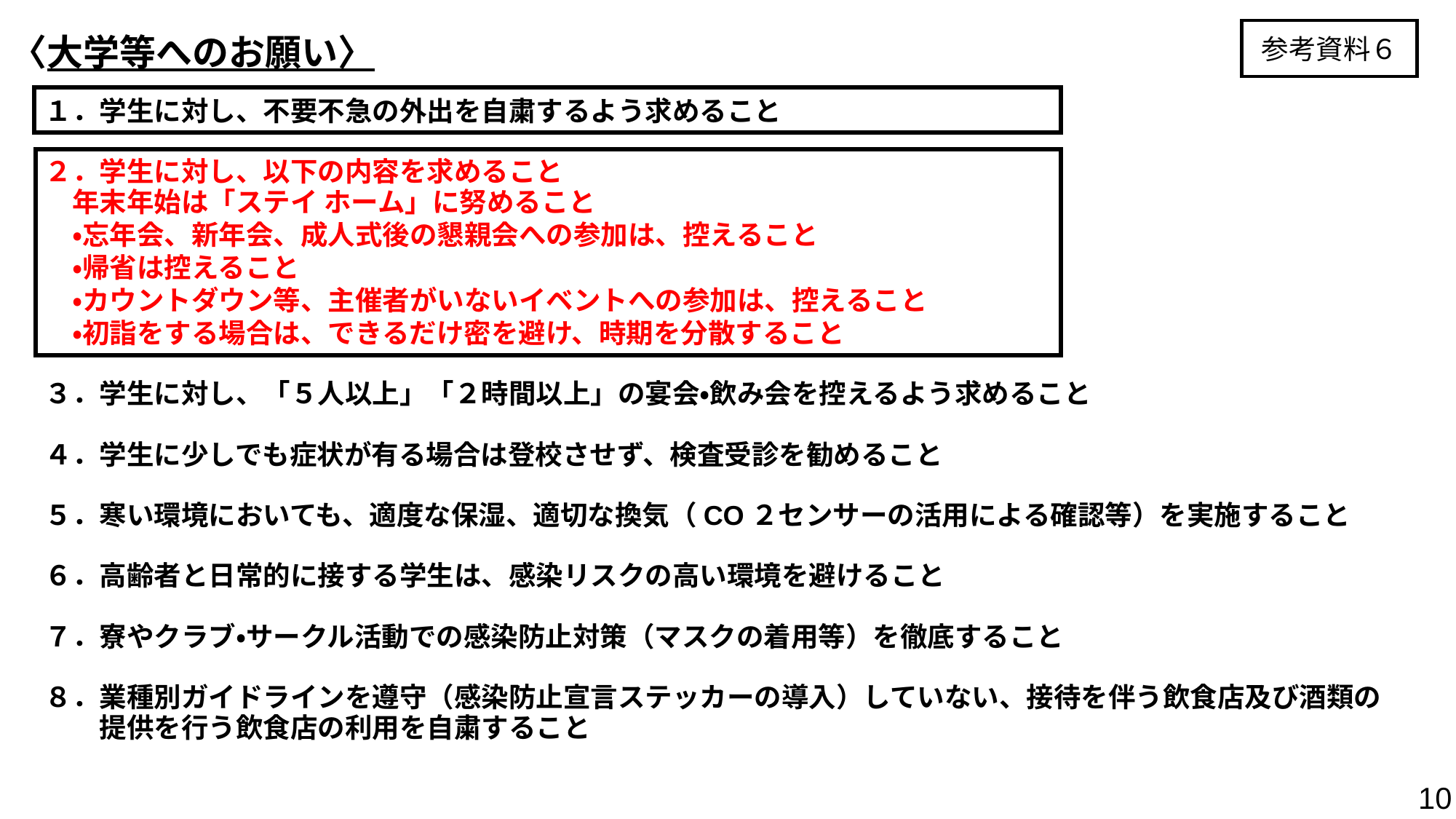

参考資料６
〈大学等へのお願い〉

１．学生に対し、不要不急の外出を自粛するよう求めること

２．学生に対し、以下の内容を求めること
　年末年始は「ステイ ホーム」に努めること
　・忘年会、新年会、成人式後の懇親会への参加は、控えること
　・帰省は控えること
　・カウントダウン等、主催者がいないイベントへの参加は、控えること
　・初詣をする場合は、できるだけ密を避け、時期を分散すること

３．学生に対し、「５人以上」「２時間以上」の宴会・飲み会を控えるよう求めること

４．学生に少しでも症状が有る場合は登校させず、検査受診を勧めること

５．寒い環境においても、適度な保湿、適切な換気（CO２センサーの活用による確認等）を実施すること

６．高齢者と日常的に接する学生は、感染リスクの高い環境を避けること

７．寮やクラブ・サークル活動での感染防止対策（マスクの着用等）を徹底すること

８．業種別ガイドラインを遵守（感染防止宣言ステッカーの導入）していない、接待を伴う飲食店及び酒類の
　　提供を行う飲食店の利用を自粛すること

10